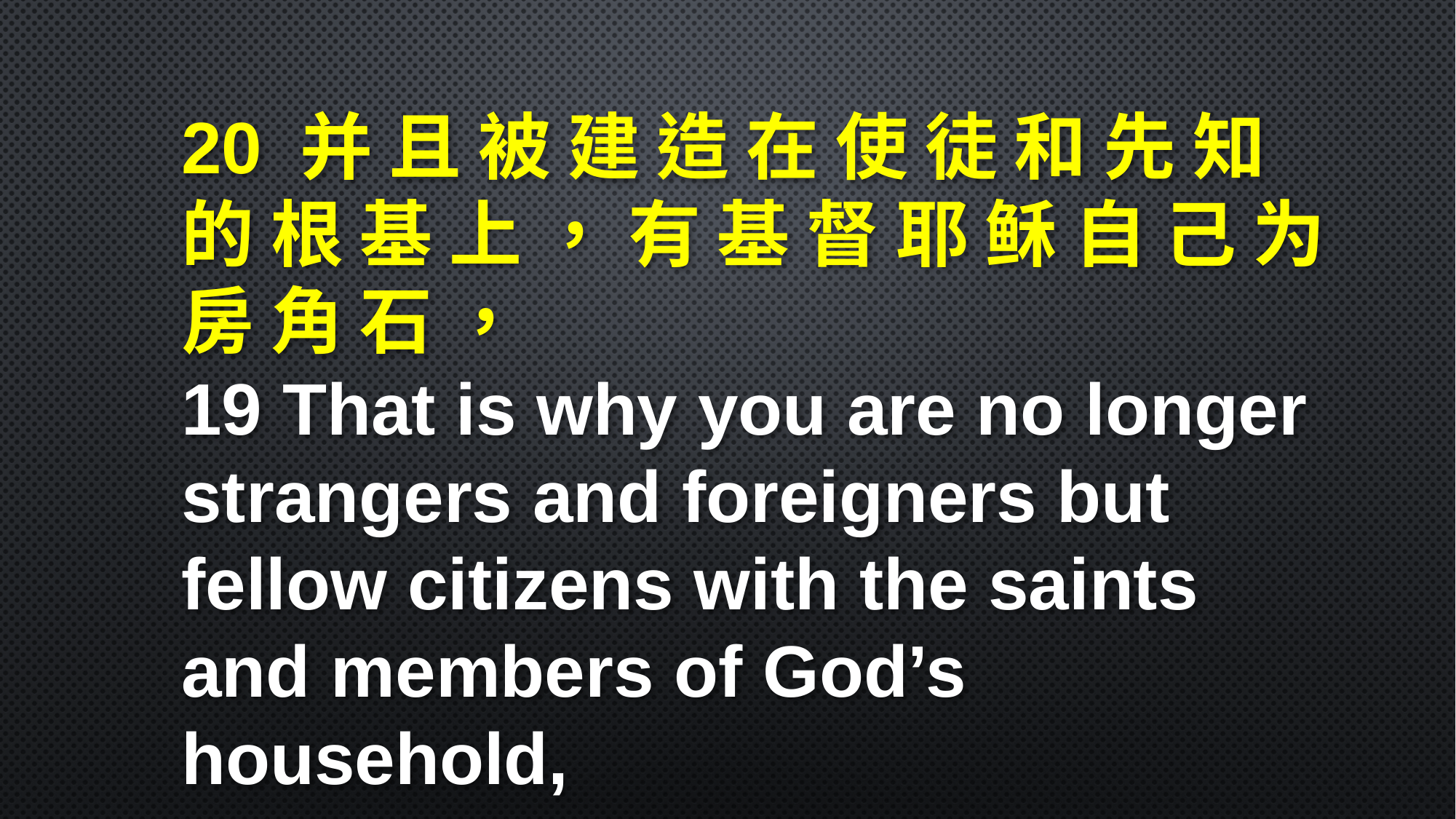

20 并 且 被 建 造 在 使 徒 和 先 知 的 根 基 上 ， 有 基 督 耶 稣 自 己 为 房 角 石 ，
19 That is why you are no longer strangers and foreigners but fellow citizens with the saints and members of God’s household,